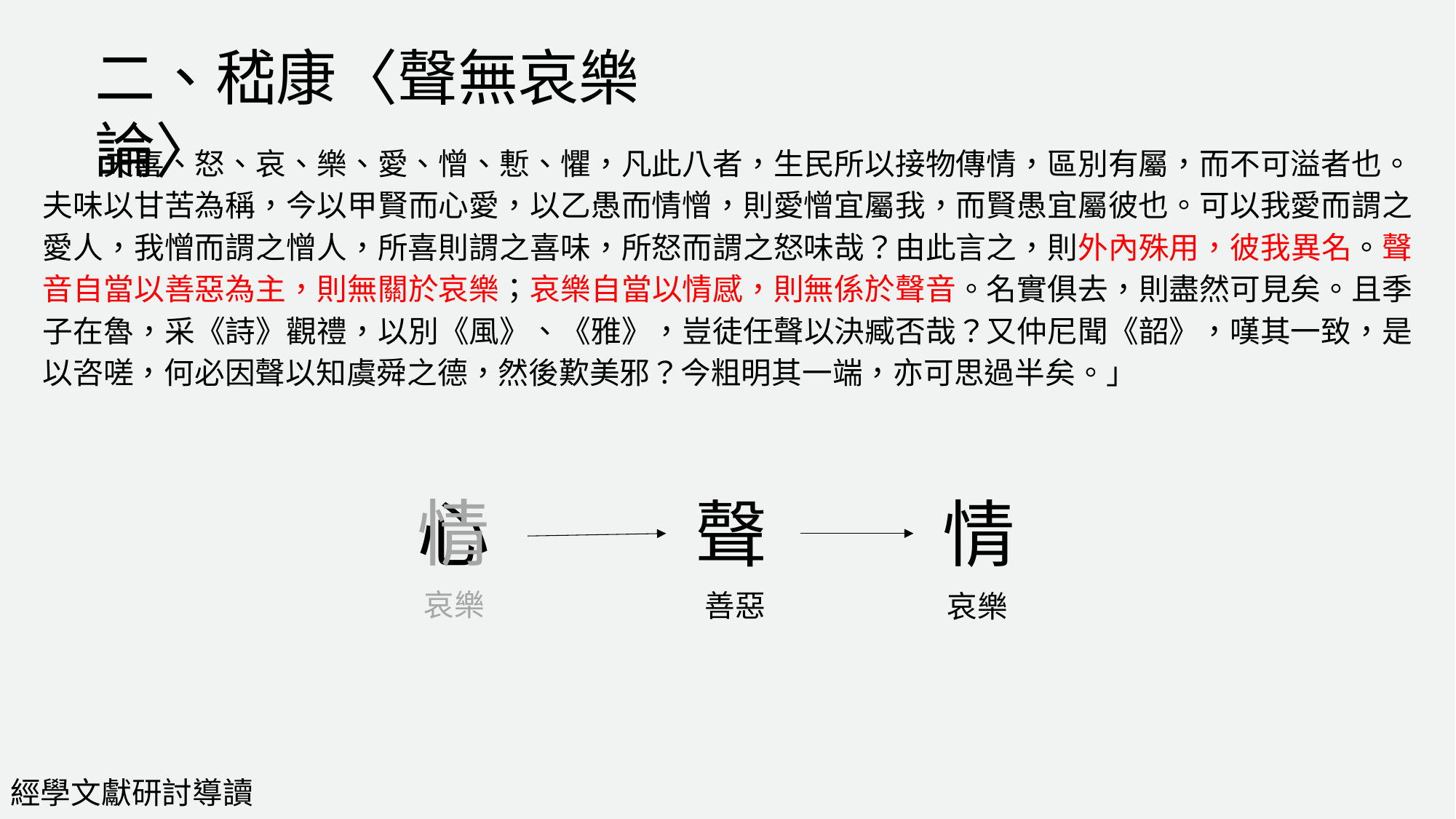

二、嵇康〈聲無哀樂論〉
　　夫喜、怒、哀、樂、愛、憎、慙、懼，凡此八者，生民所以接物傳情，區別有屬，而不可溢者也。夫味以甘苦為稱，今以甲賢而心愛，以乙愚而情憎，則愛憎宜屬我，而賢愚宜屬彼也。可以我愛而謂之愛人，我憎而謂之憎人，所喜則謂之喜味，所怒而謂之怒味哉？由此言之，則外內殊用，彼我異名。聲音自當以善惡為主，則無關於哀樂；哀樂自當以情感，則無係於聲音。名實俱去，則盡然可見矣。且季子在魯，采《詩》觀禮，以別《風》、《雅》，豈徒任聲以決臧否哉？又仲尼聞《韶》，嘆其一致，是以咨嗟，何必因聲以知虞舜之德，然後歎美邪？今粗明其一端，亦可思過半矣。」
情
心
聲
情
哀樂
善惡
哀樂